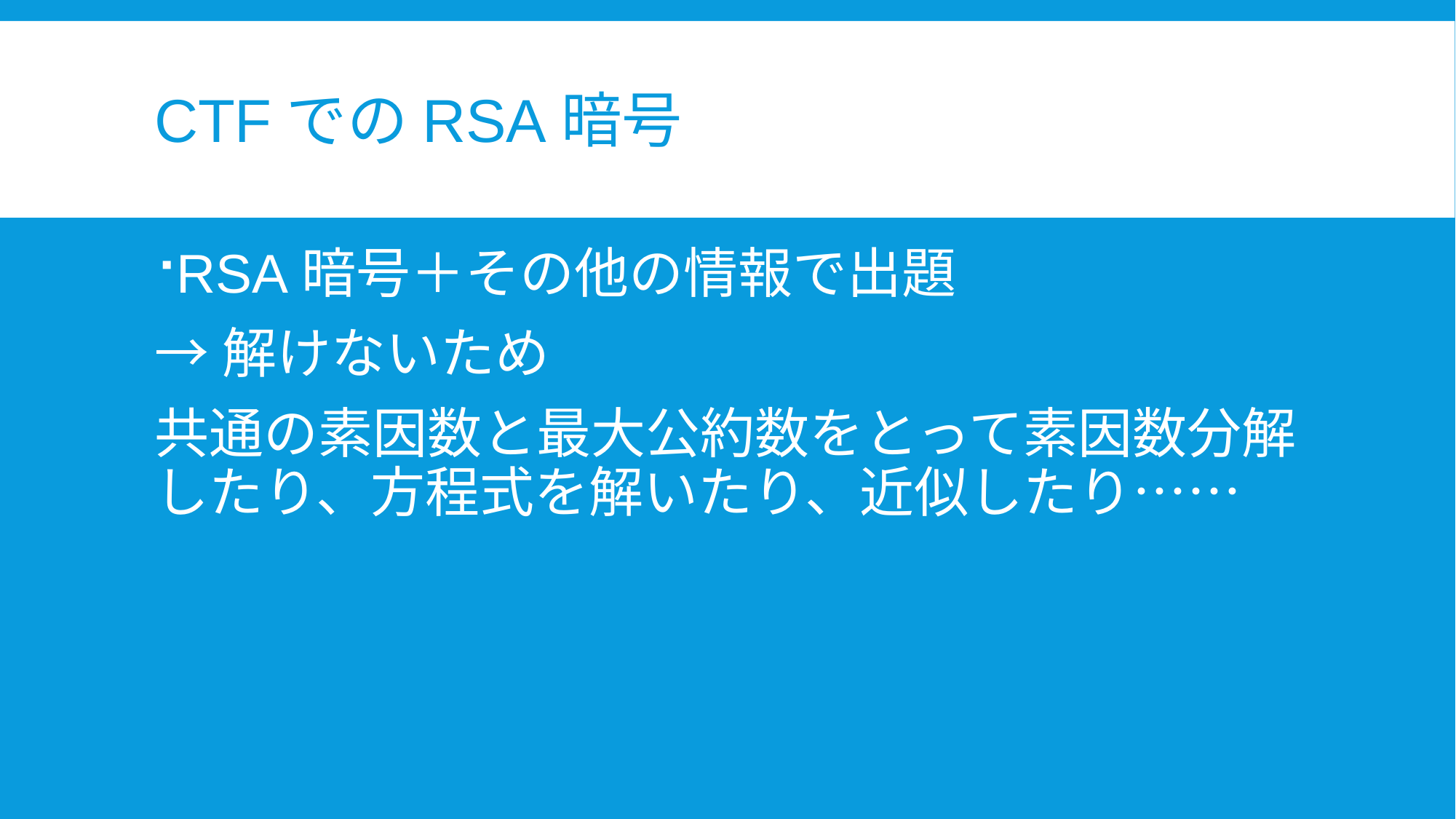

# CTFでのRSA暗号
RSA暗号＋その他の情報で出題
→解けないため
共通の素因数と最大公約数をとって素因数分解したり、方程式を解いたり、近似したり……